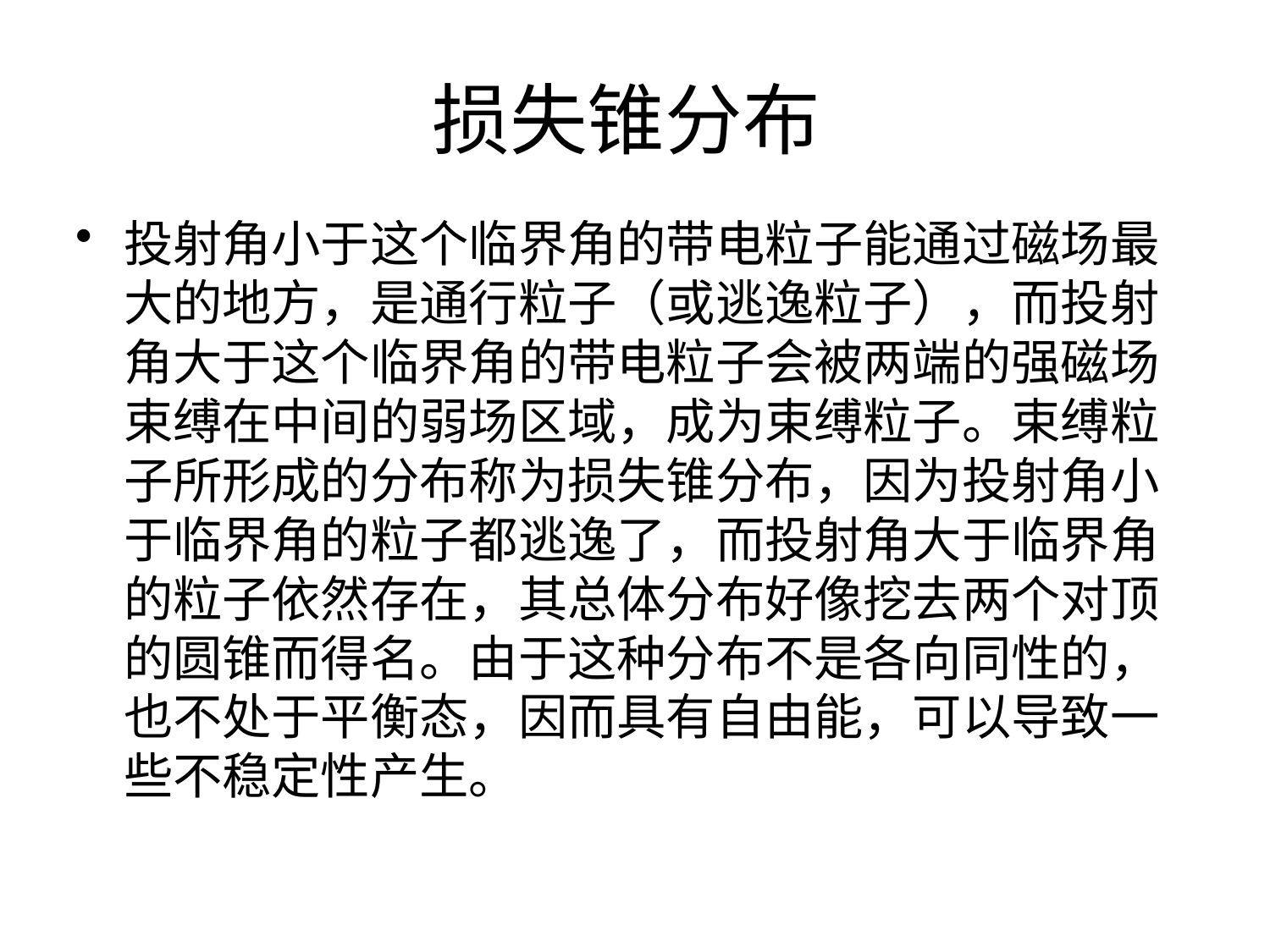

# 损失锥分布
投射角小于这个临界角的带电粒子能通过磁场最大的地方，是通行粒子（或逃逸粒子），而投射角大于这个临界角的带电粒子会被两端的强磁场束缚在中间的弱场区域，成为束缚粒子。束缚粒子所形成的分布称为损失锥分布，因为投射角小于临界角的粒子都逃逸了，而投射角大于临界角的粒子依然存在，其总体分布好像挖去两个对顶的圆锥而得名。由于这种分布不是各向同性的，也不处于平衡态，因而具有自由能，可以导致一些不稳定性产生。